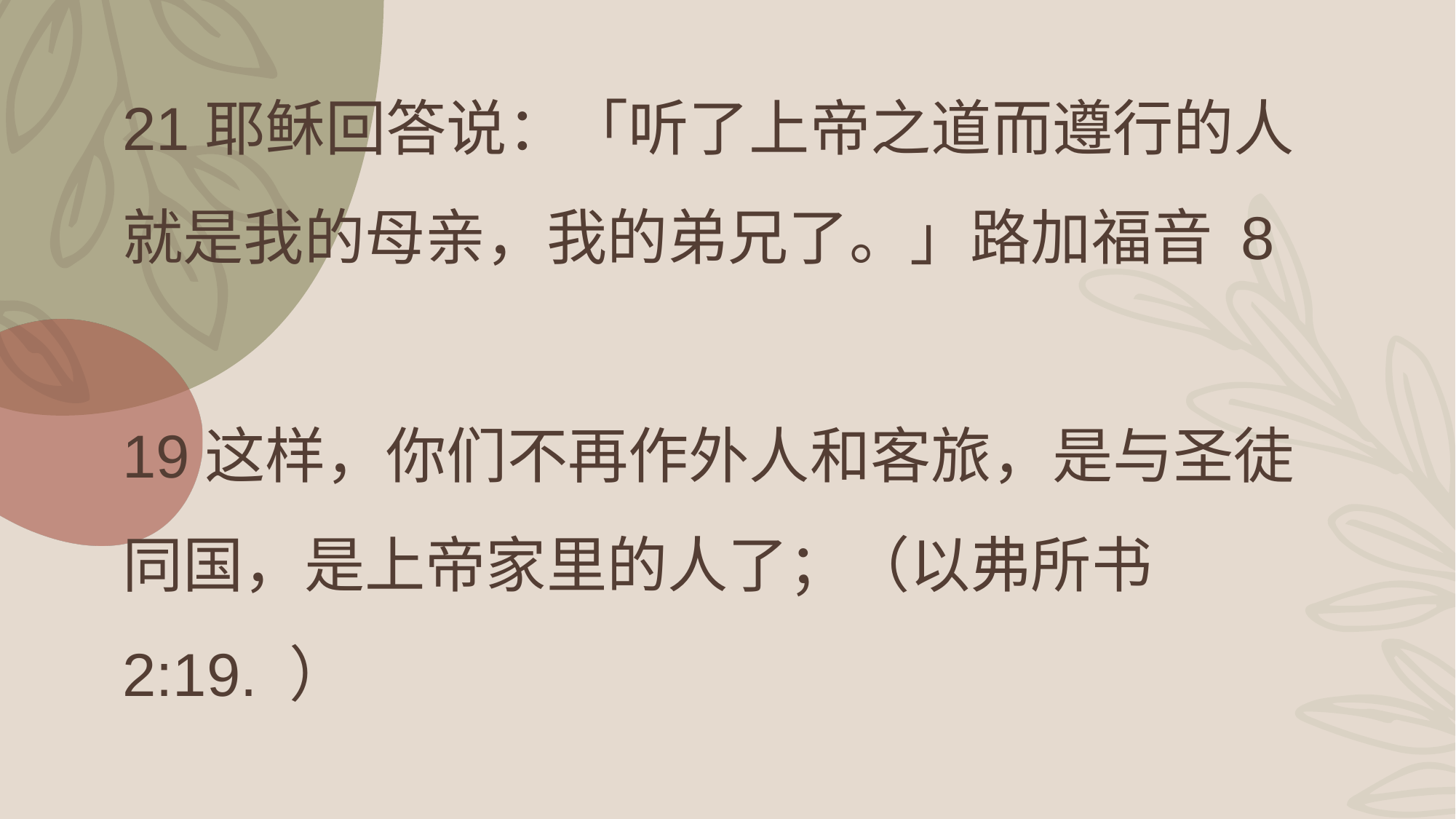

21耶稣回答说：「听了上帝之道而遵行的人就是我的母亲，我的弟兄了。」路加福音 8

19这样，你们不再作外人和客旅，是与圣徒同国，是上帝家里的人了；（以弗所书 2:19. ）